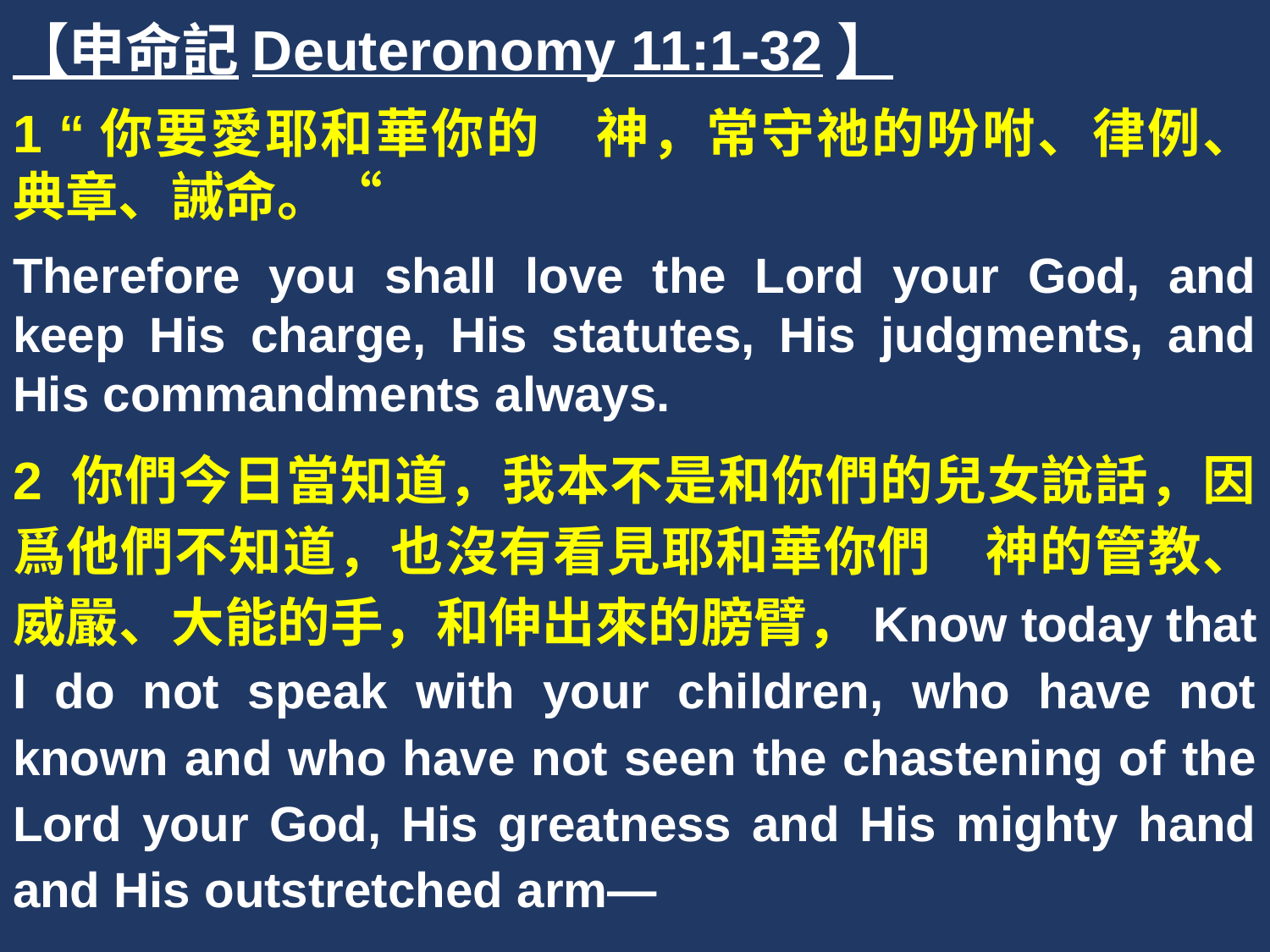

【申命記Deuteronomy 11:1-32】
1 “你要愛耶和華你的　神，常守祂的吩咐、律例、典章、誡命。“
Therefore you shall love the Lord your God, and keep His charge, His statutes, His judgments, and His commandments always.
2 你們今日當知道，我本不是和你們的兒女說話，因爲他們不知道，也沒有看見耶和華你們　神的管教、威嚴、大能的手，和伸出來的膀臂，Know today that I do not speak with your children, who have not known and who have not seen the chastening of the Lord your God, His greatness and His mighty hand and His outstretched arm—